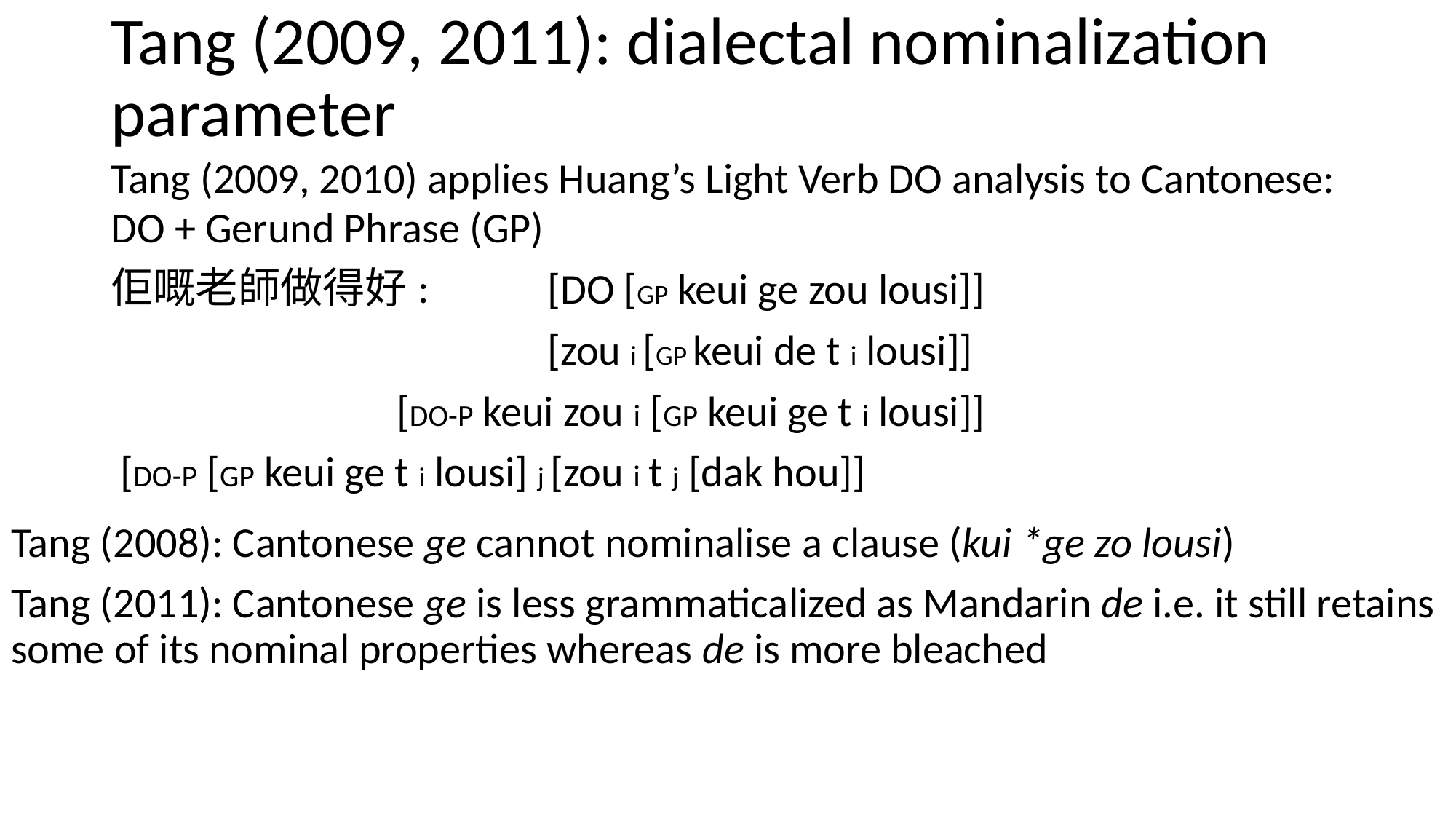

# Tang (2009, 2011): dialectal nominalization parameter
Tang (2009, 2010) applies Huang’s Light Verb DO analysis to Cantonese:
DO + Gerund Phrase (GP)
佢嘅老師做得好:
			 	[DO [GP keui ge zou lousi]]
			 	[zou i [GP keui de t i lousi]]
		       [DO-P keui zou i [GP keui ge t i lousi]]
 [DO-P [GP keui ge t i lousi] j [zou i t j [dak hou]]

Tang (2008): Cantonese ge cannot nominalise a clause (kui *ge zo lousi)
Tang (2011): Cantonese ge is less grammaticalized as Mandarin de i.e. it still retains some of its nominal properties whereas de is more bleached